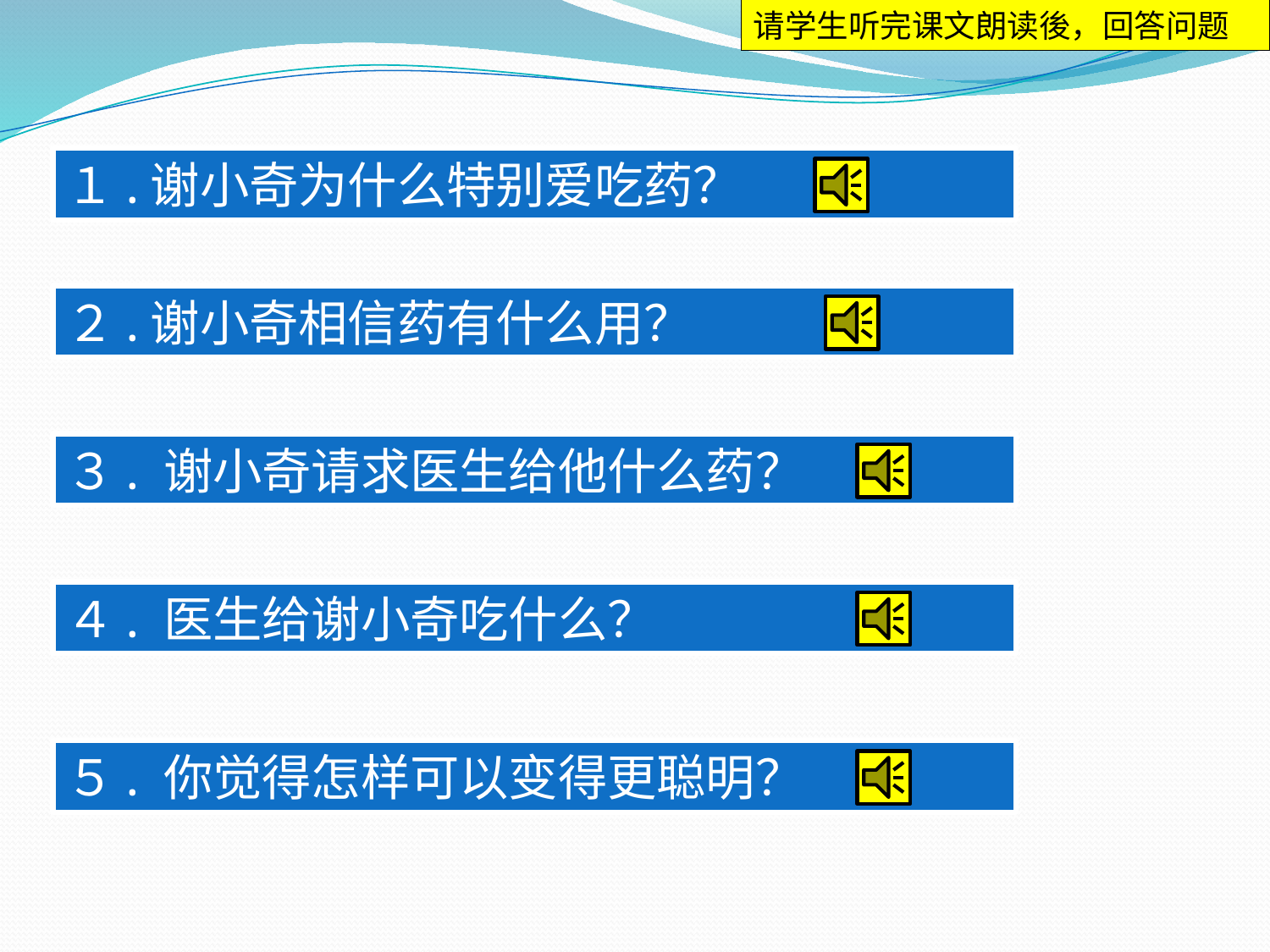

请学生听完课文朗读後，回答问题
１.谢小奇为什么特别爱吃药？

２.谢小奇相信药有什么用？

３. 谢小奇请求医生给他什么药？

４. 医生给谢小奇吃什么？

５. 你觉得怎样可以变得更聪明？